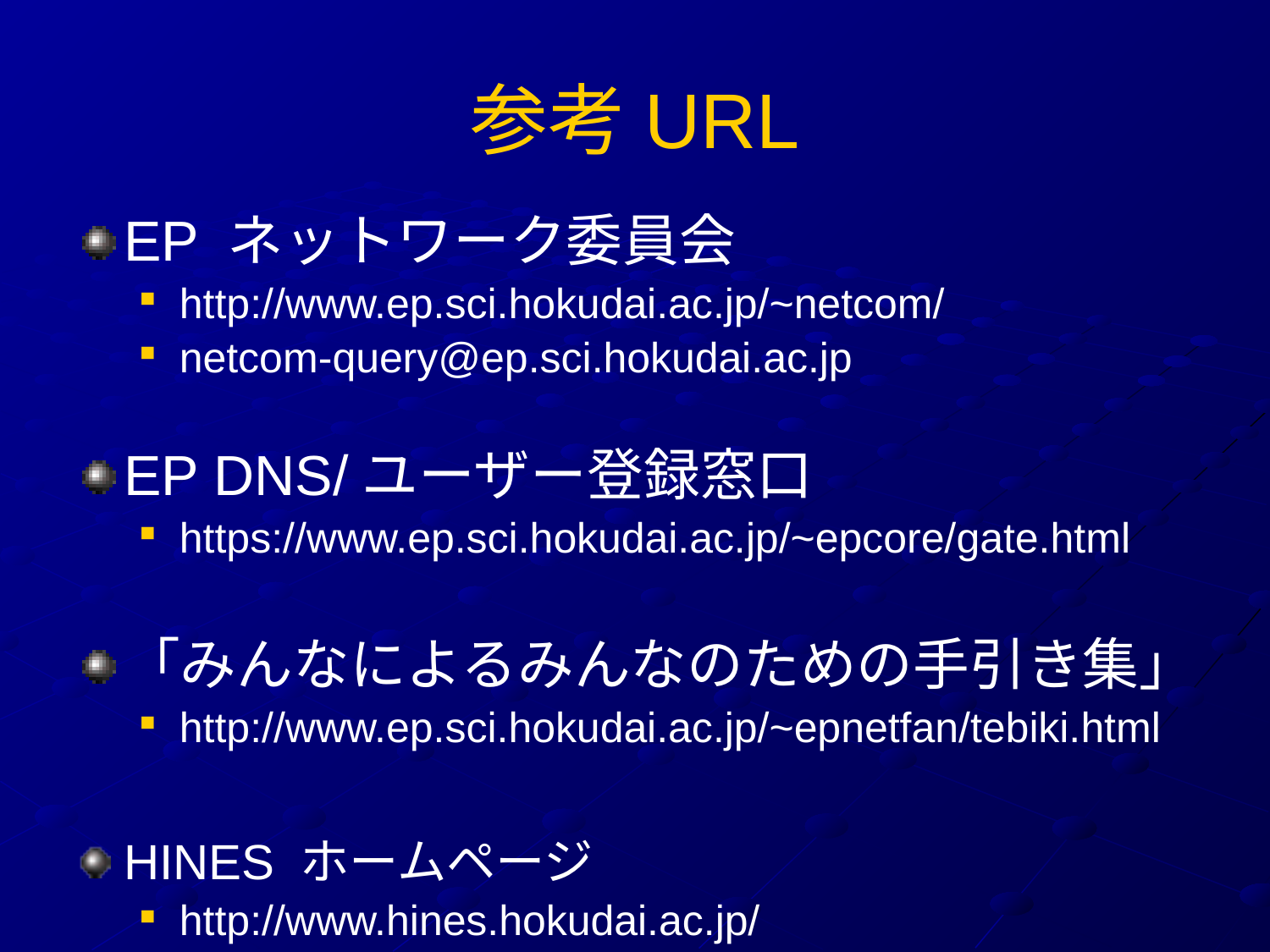

# 参考URL
EP ネットワーク委員会
http://www.ep.sci.hokudai.ac.jp/~netcom/
netcom-query@ep.sci.hokudai.ac.jp

EP DNS/ユーザー登録窓口
https://www.ep.sci.hokudai.ac.jp/~epcore/gate.html

「みんなによるみんなのための手引き集」
http://www.ep.sci.hokudai.ac.jp/~epnetfan/tebiki.html

HINES ホームページ
http://www.hines.hokudai.ac.jp/